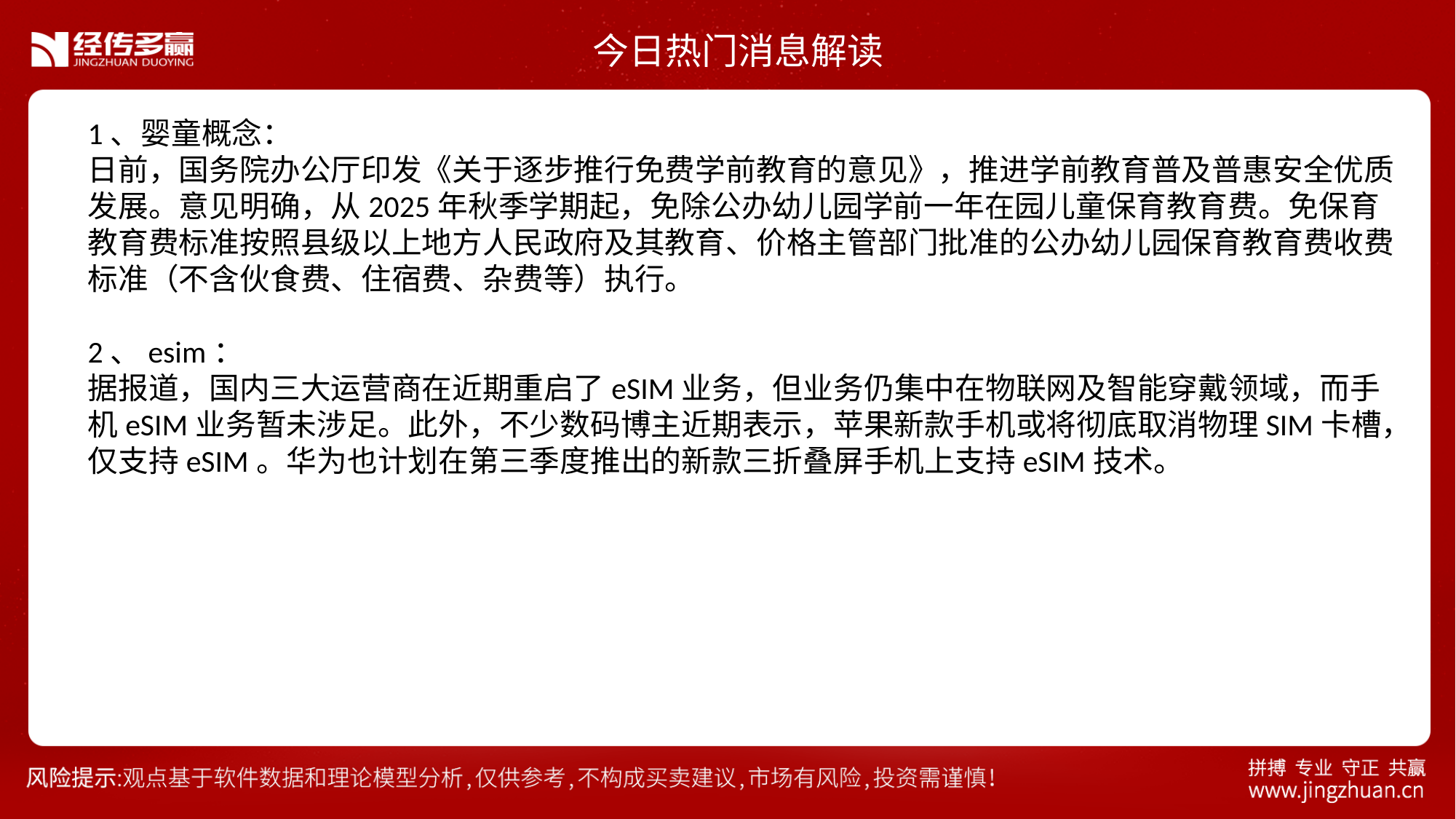

今日热门消息解读
1、婴童概念：
日前，国务院办公厅印发《关于逐步推行免费学前教育的意见》，推进学前教育普及普惠安全优质发展。意见明确，从2025年秋季学期起，免除公办幼儿园学前一年在园儿童保育教育费。免保育教育费标准按照县级以上地方人民政府及其教育、价格主管部门批准的公办幼儿园保育教育费收费标准（不含伙食费、住宿费、杂费等）执行。

2、esim：
据报道，国内三大运营商在近期重启了eSIM业务，但业务仍集中在物联网及智能穿戴领域，而手机eSIM业务暂未涉足。此外，不少数码博主近期表示，苹果新款手机或将彻底取消物理SIM卡槽，仅支持eSIM。华为也计划在第三季度推出的新款三折叠屏手机上支持eSIM技术。